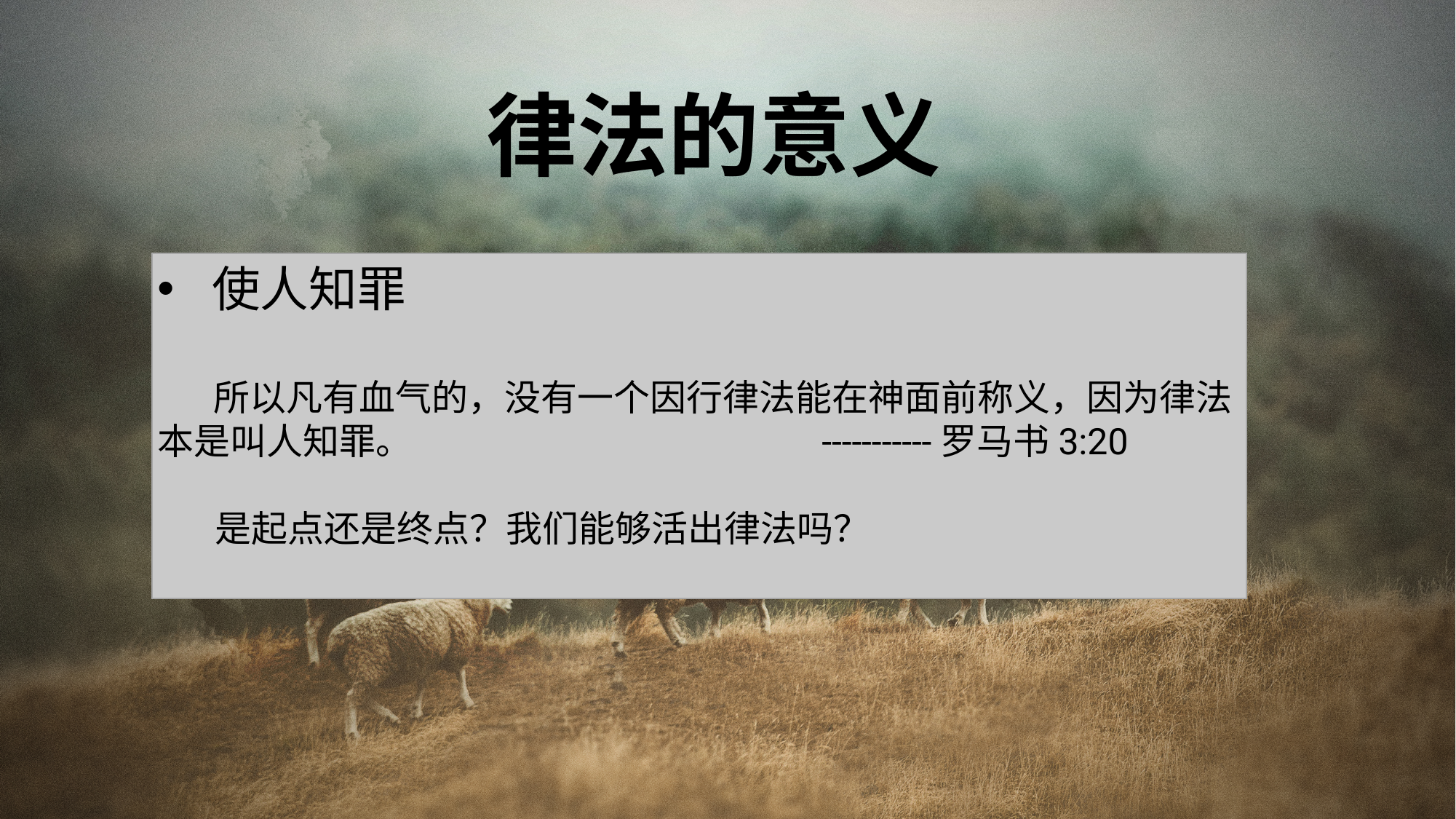

# 律法的意义
使人知罪

        所以凡有血气的，没有一个因行律法能在神面前称义，因为律法 本是叫人知罪。                                                 -----------罗马书3:20

      是起点还是终点？我们能够活出律法吗？